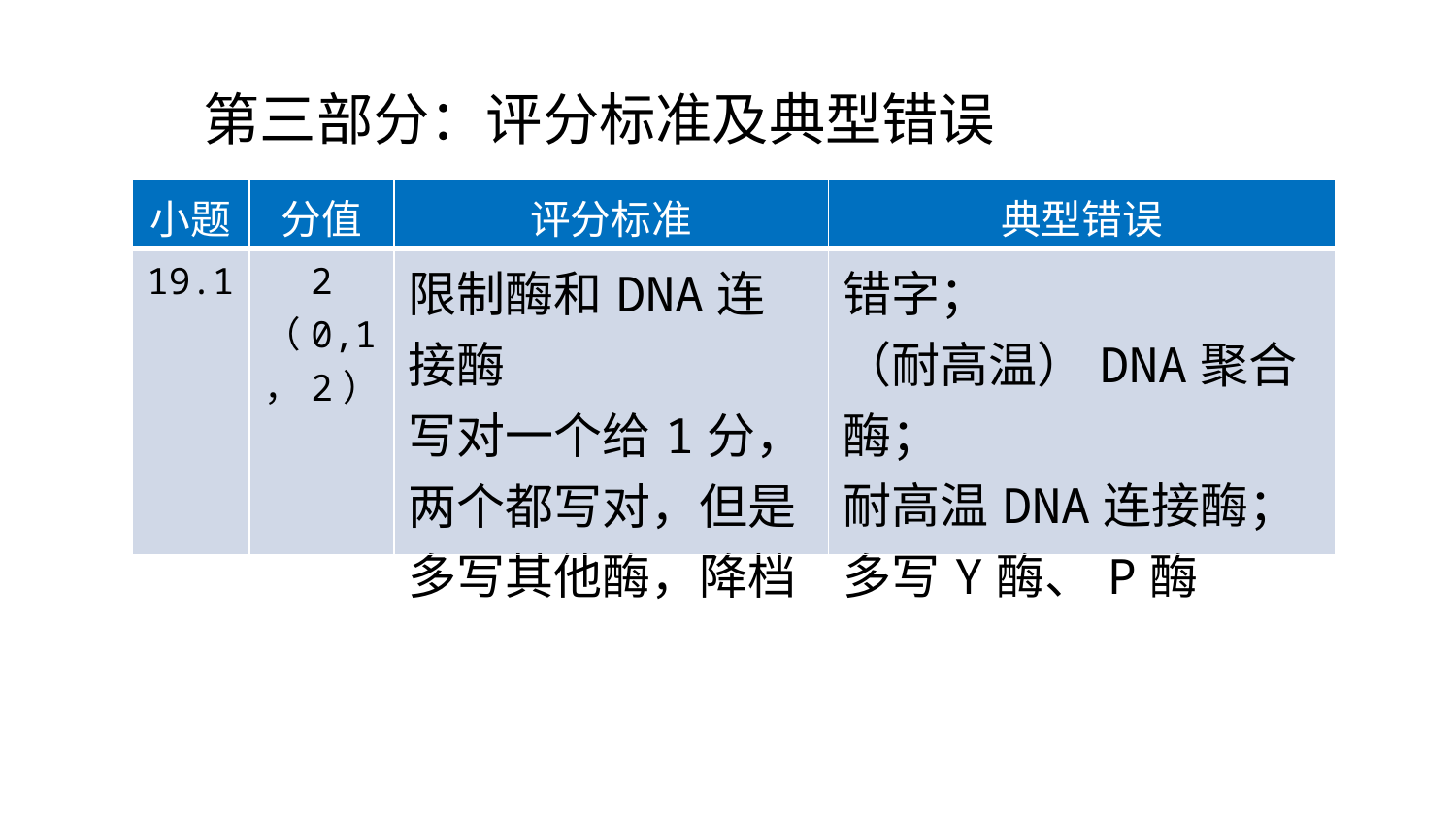

第三部分：评分标准及典型错误
| 小题 | 分值 | 评分标准 | 典型错误 |
| --- | --- | --- | --- |
| 19.1 | 2 （0,1，2） | 限制酶和DNA连接酶 写对一个给1分， 两个都写对，但是多写其他酶，降档 | 错字； （耐高温）DNA聚合酶； 耐高温DNA连接酶； 多写Y酶、P酶 |